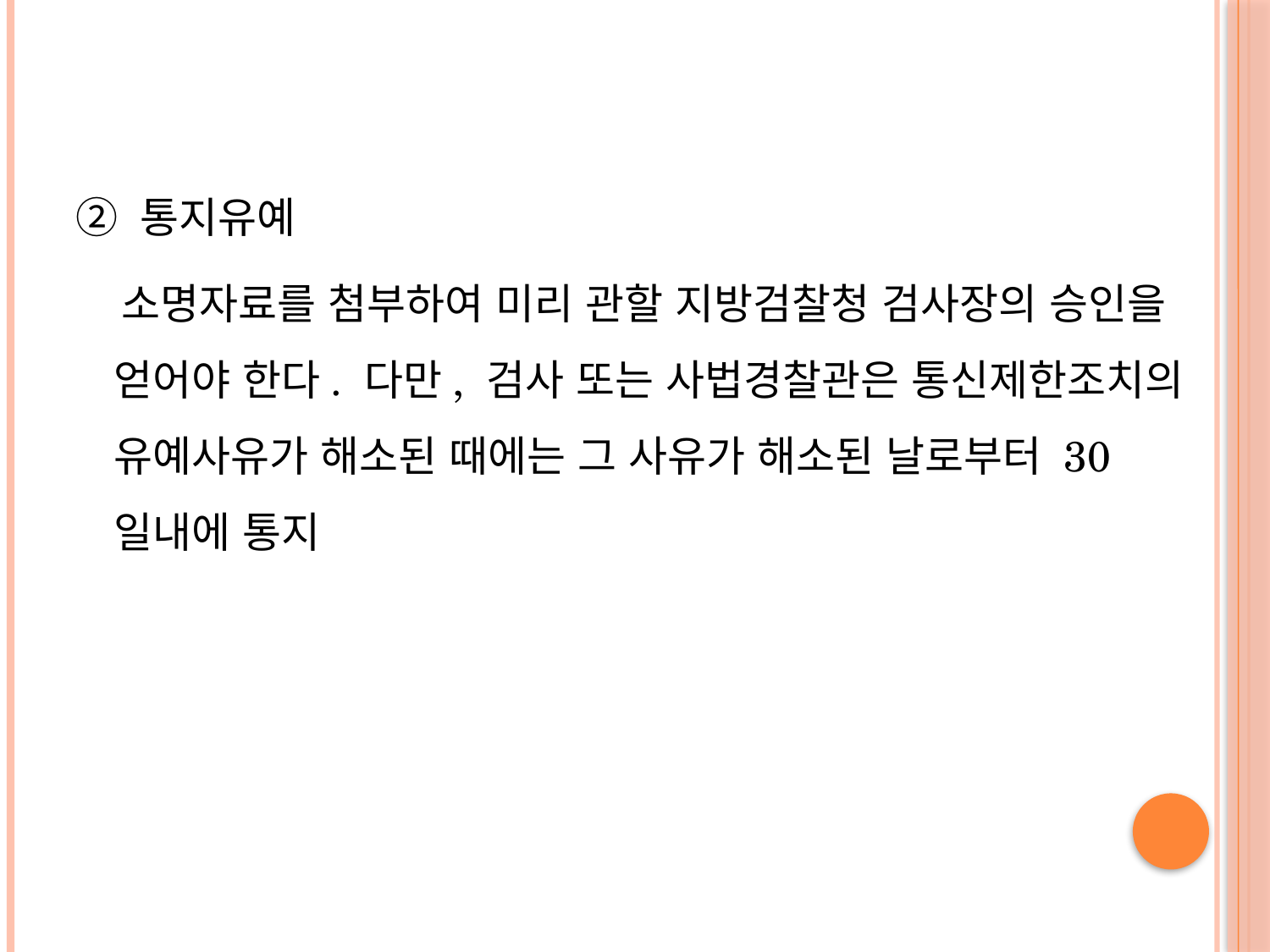

#
② 통지유예
   소명자료를 첨부하여 미리 관할 지방검찰청 검사장의 승인을 얻어야 한다. 다만, 검사 또는 사법경찰관은 통신제한조치의 유예사유가 해소된 때에는 그 사유가 해소된 날로부터 30일내에 통지